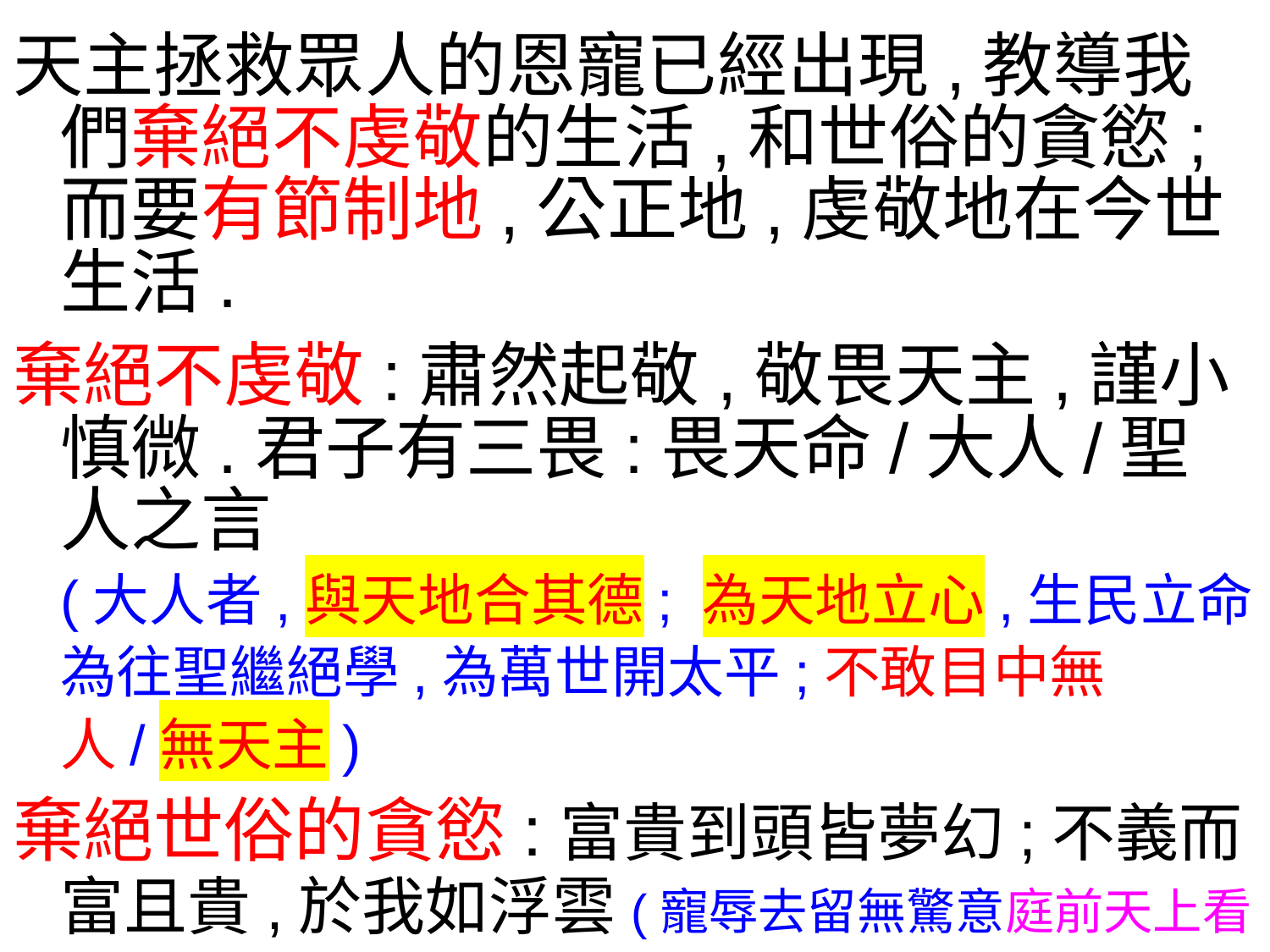

天主拯救眾人的恩寵已經出現,教導我們棄絕不虔敬的生活,和世俗的貪慾;而要有節制地,公正地,虔敬地在今世生活.
棄絕不虔敬:肅然起敬,敬畏天主,謹小慎微.君子有三畏:畏天命/大人/聖人之言
(大人者,與天地合其德; 為天地立心,生民立命,為往聖繼絕學,為萬世開太平;不敢目中無人/無天主)
棄絕世俗的貪慾:富貴到頭皆夢幻;不義而富且貴,於我如浮雲(寵辱去留無驚意庭前天上看花雲)
有節制:節制是快樂的泉源;也是健康與和諧之本;能食淡飯者,方能嚐甘味